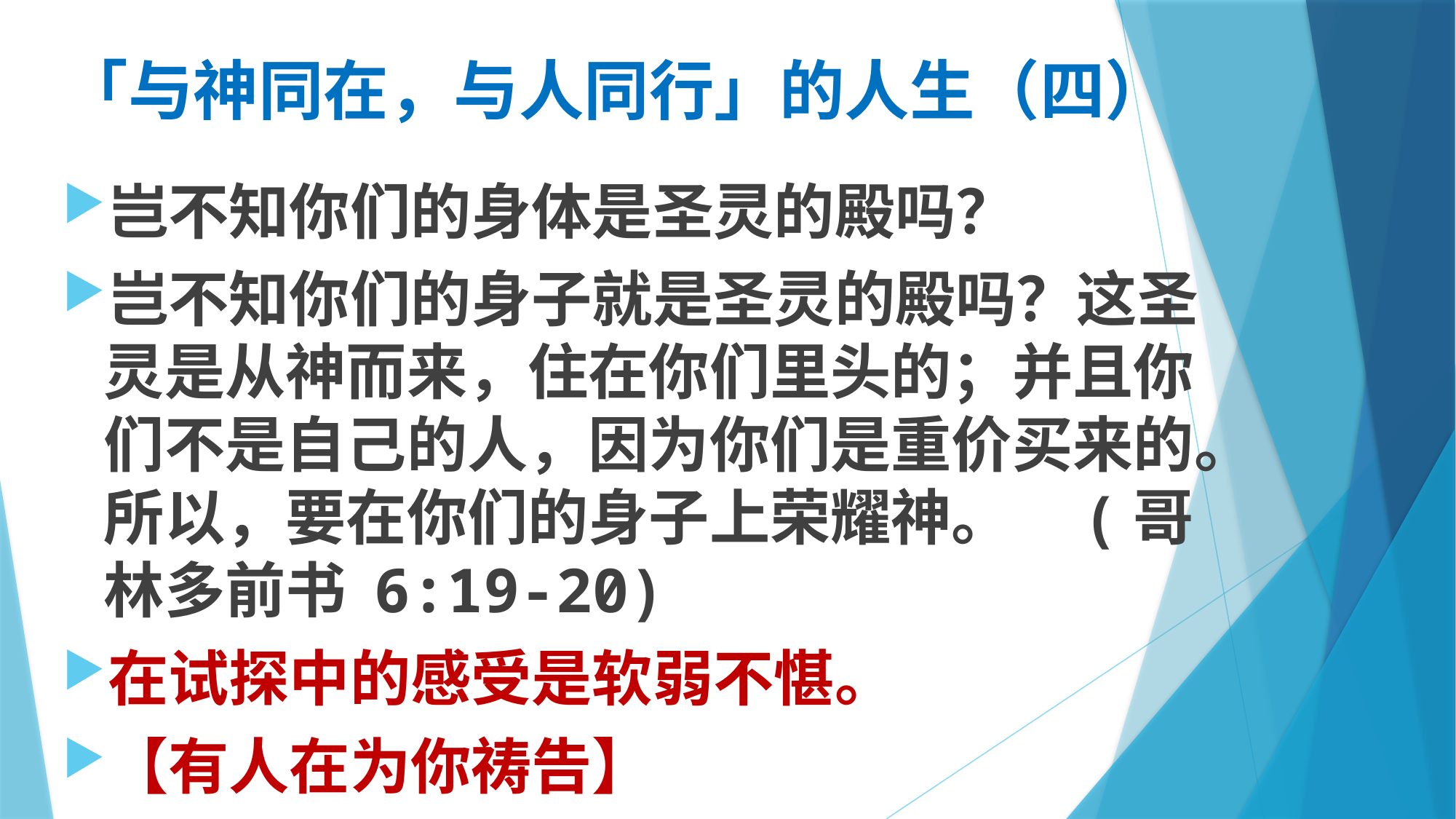

# 「与神同在，与人同行」的人生（四）
岂不知你们的身体是圣灵的殿吗？
岂不知你们的身子就是圣灵的殿吗？这圣灵是从神而来，住在你们里头的；并且你们不是自己的人，因为你们是重价买来的。所以，要在你们的身子上荣耀神。    (哥林多前书 6:19-20)
在试探中的感受是软弱不愖。
【有人在为你祷告】